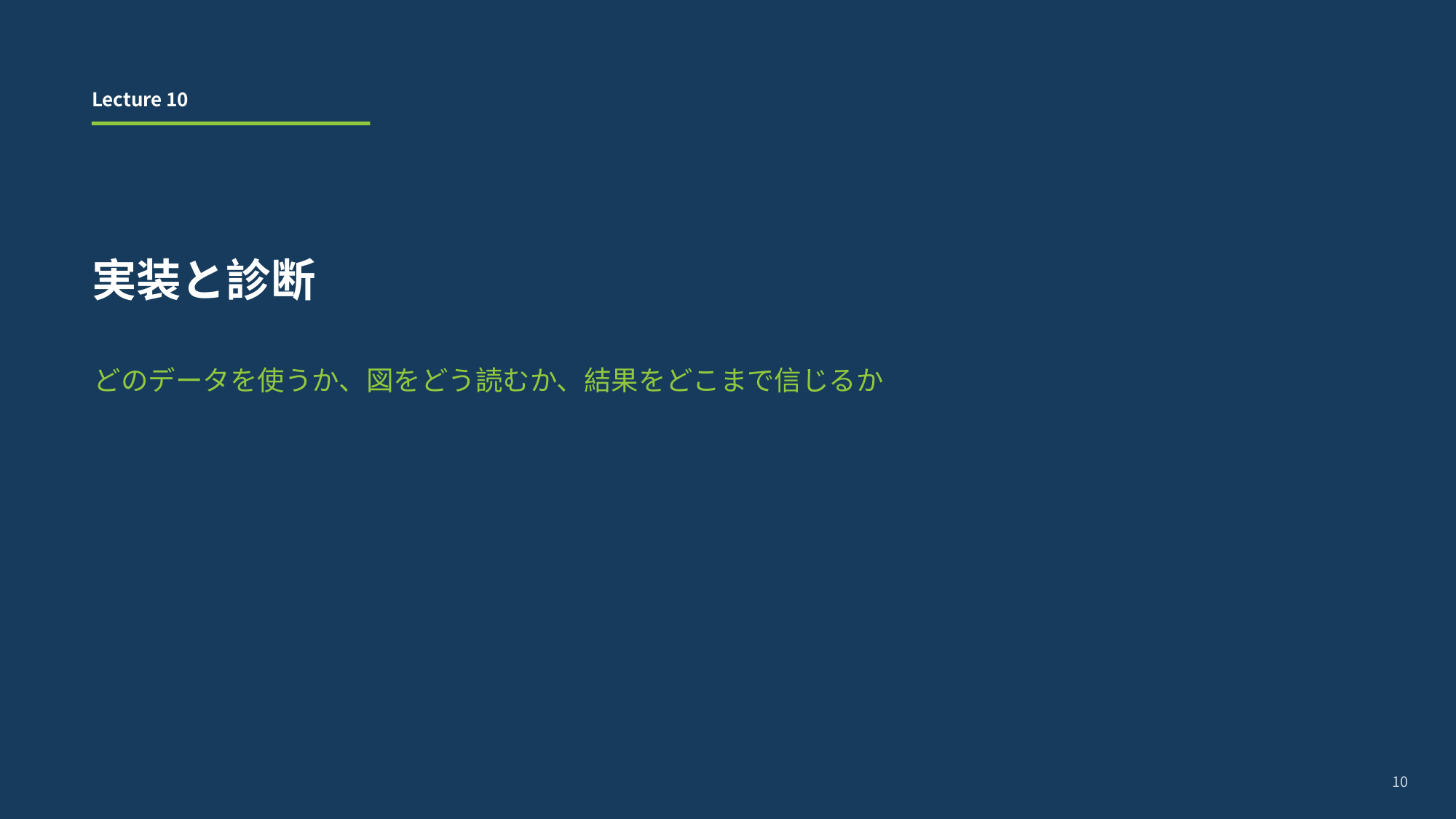

Lecture 10

実装と診断
どのデータを使うか、図をどう読むか、結果をどこまで信じるか
10